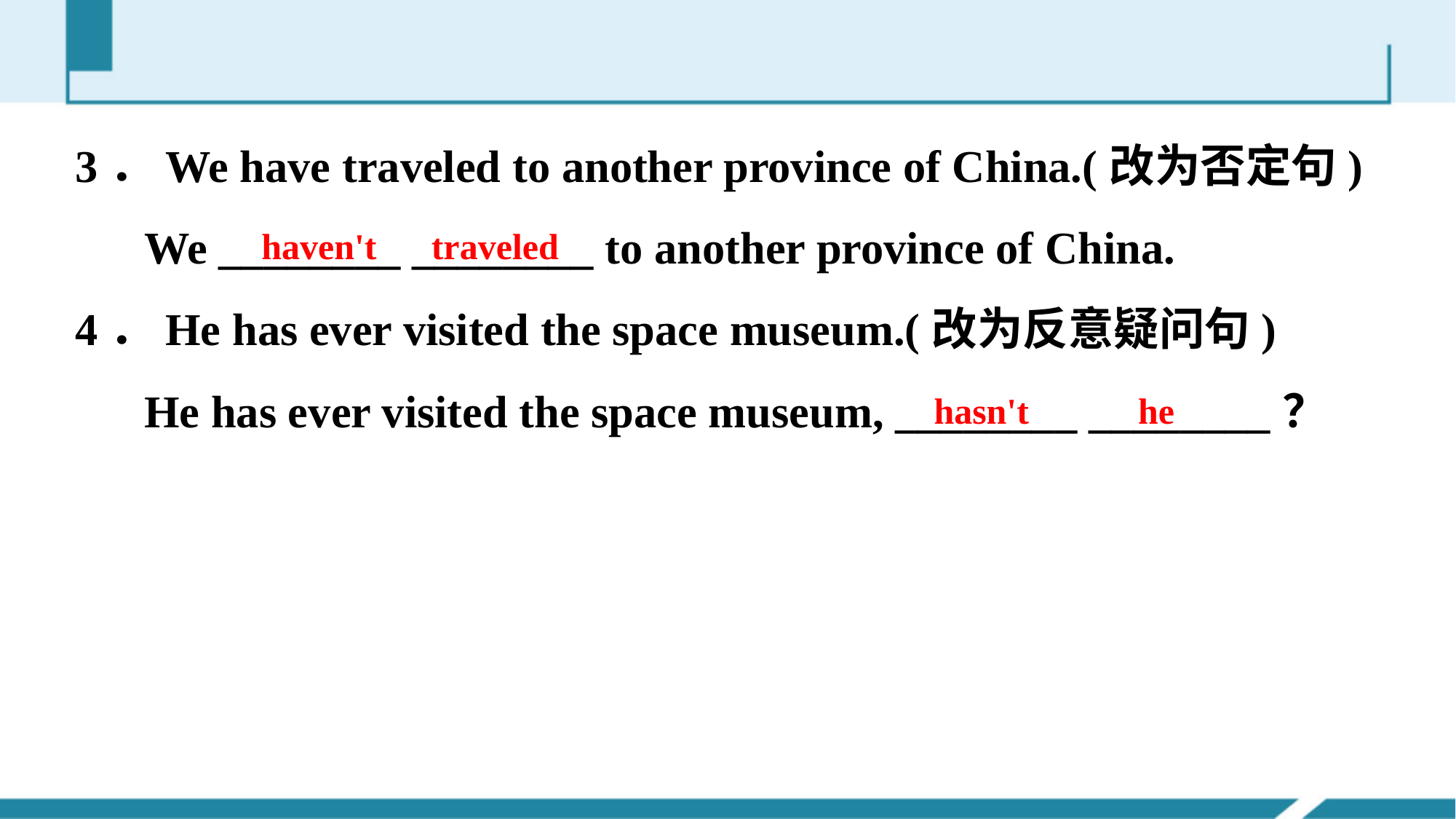

3．We have traveled to another province of China.(改为否定句)
      We ________ ________ to another province of China.
4．He has ever visited the space museum.(改为反意疑问句)
      He has ever visited the space museum, ________ ________？
haven't      traveled
hasn't            he